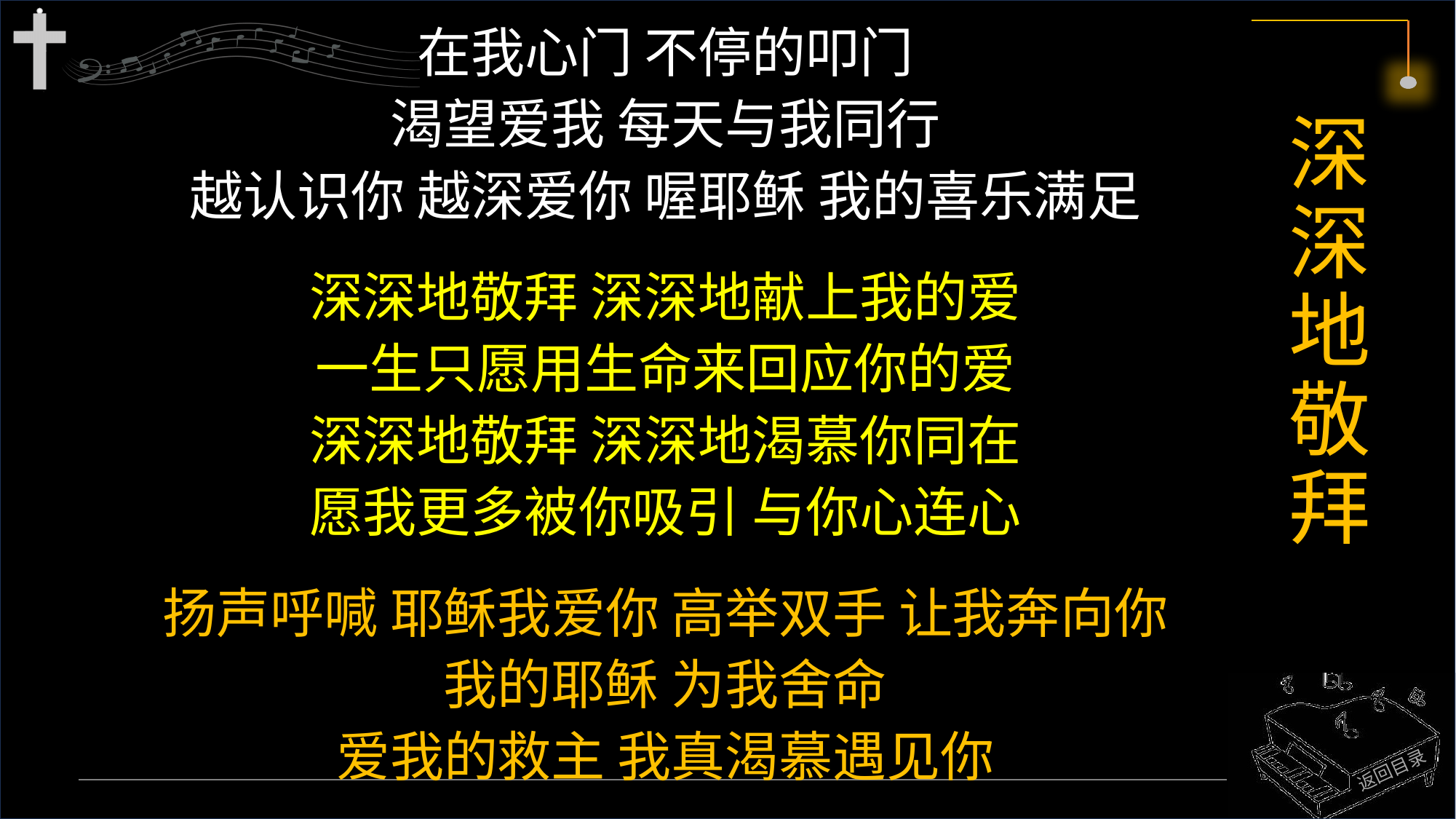

在我心门 不停的叩门
渴望爱我 每天与我同行
越认识你 越深爱你 喔耶稣 我的喜乐满足

深深地敬拜 深深地献上我的爱
一生只愿用生命来回应你的爱
深深地敬拜 深深地渴慕你同在
愿我更多被你吸引 与你心连心

扬声呼喊 耶稣我爱你 高举双手 让我奔向你
我的耶稣 为我舍命
爱我的救主 我真渴慕遇见你
# 深深地敬拜